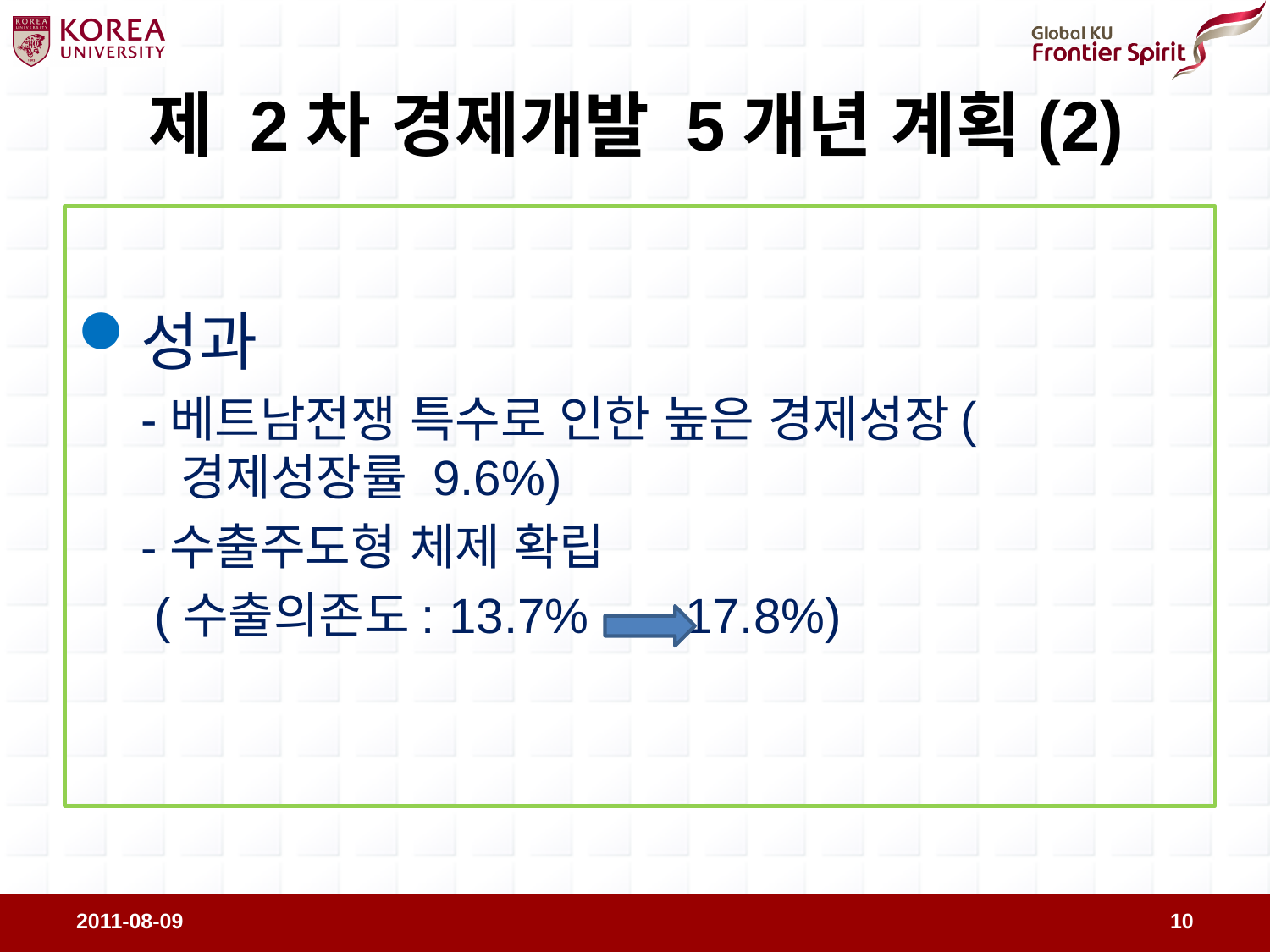

# 제 2차 경제개발 5개년 계획(2)

성과
-베트남전쟁 특수로 인한 높은 경제성장(경제성장률 9.6%)
-수출주도형 체제 확립
 (수출의존도: 13.7%       17.8%)

2011-08-09
10